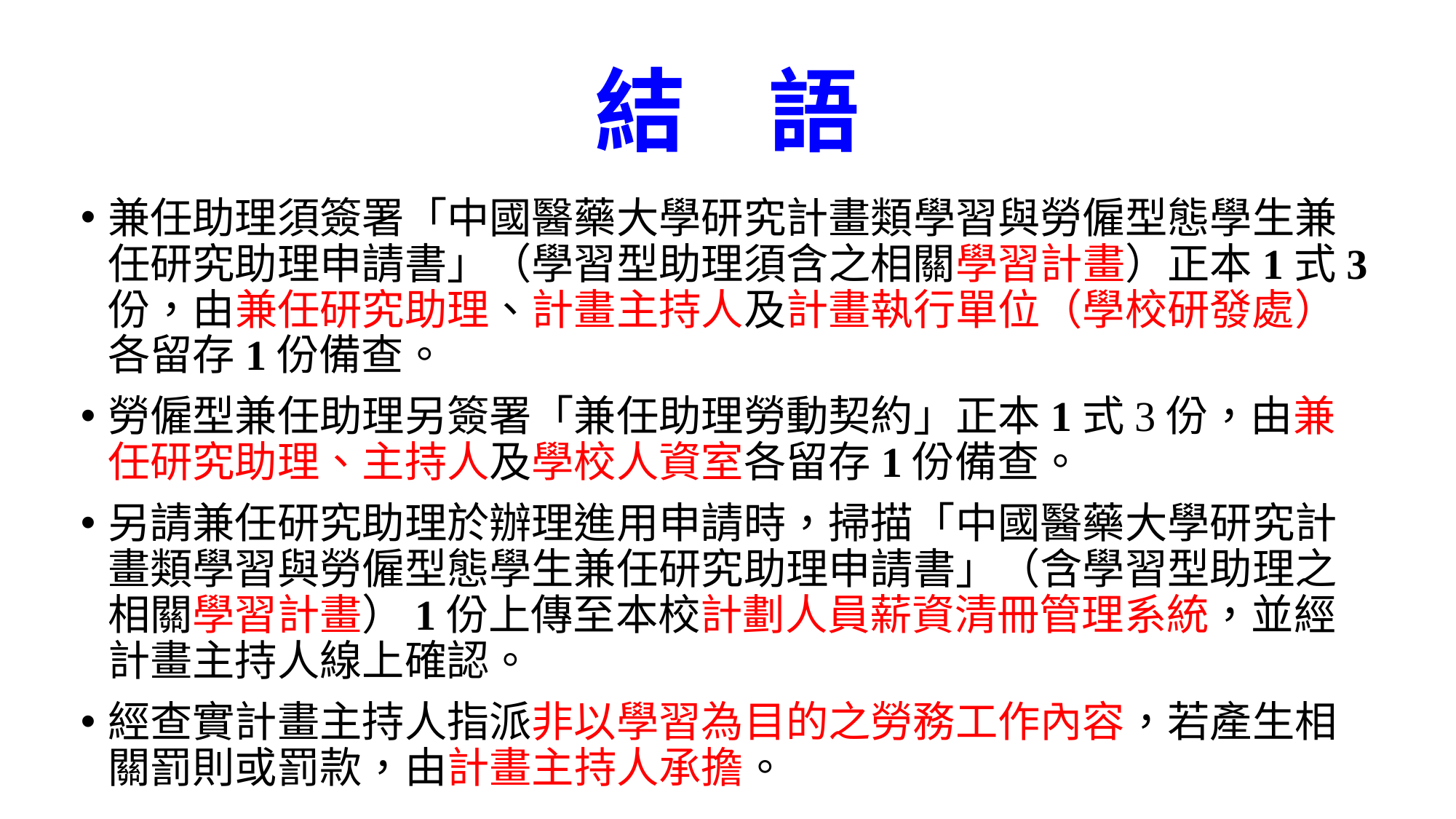

# 結    語
兼任助理須簽署「中國醫藥大學研究計畫類學習與勞僱型態學生兼任研究助理申請書」（學習型助理須含之相關學習計畫）正本1式3份，由兼任研究助理、計畫主持人及計畫執行單位（學校研發處）各留存1份備查。
勞僱型兼任助理另簽署「兼任助理勞動契約」正本1式3份，由兼任研究助理、主持人及學校人資室各留存1份備查。
另請兼任研究助理於辦理進用申請時，掃描「中國醫藥大學研究計畫類學習與勞僱型態學生兼任研究助理申請書」（含學習型助理之相關學習計畫）1份上傳至本校計劃人員薪資清冊管理系統，並經計畫主持人線上確認。
經查實計畫主持人指派非以學習為目的之勞務工作內容，若產生相關罰則或罰款，由計畫主持人承擔。